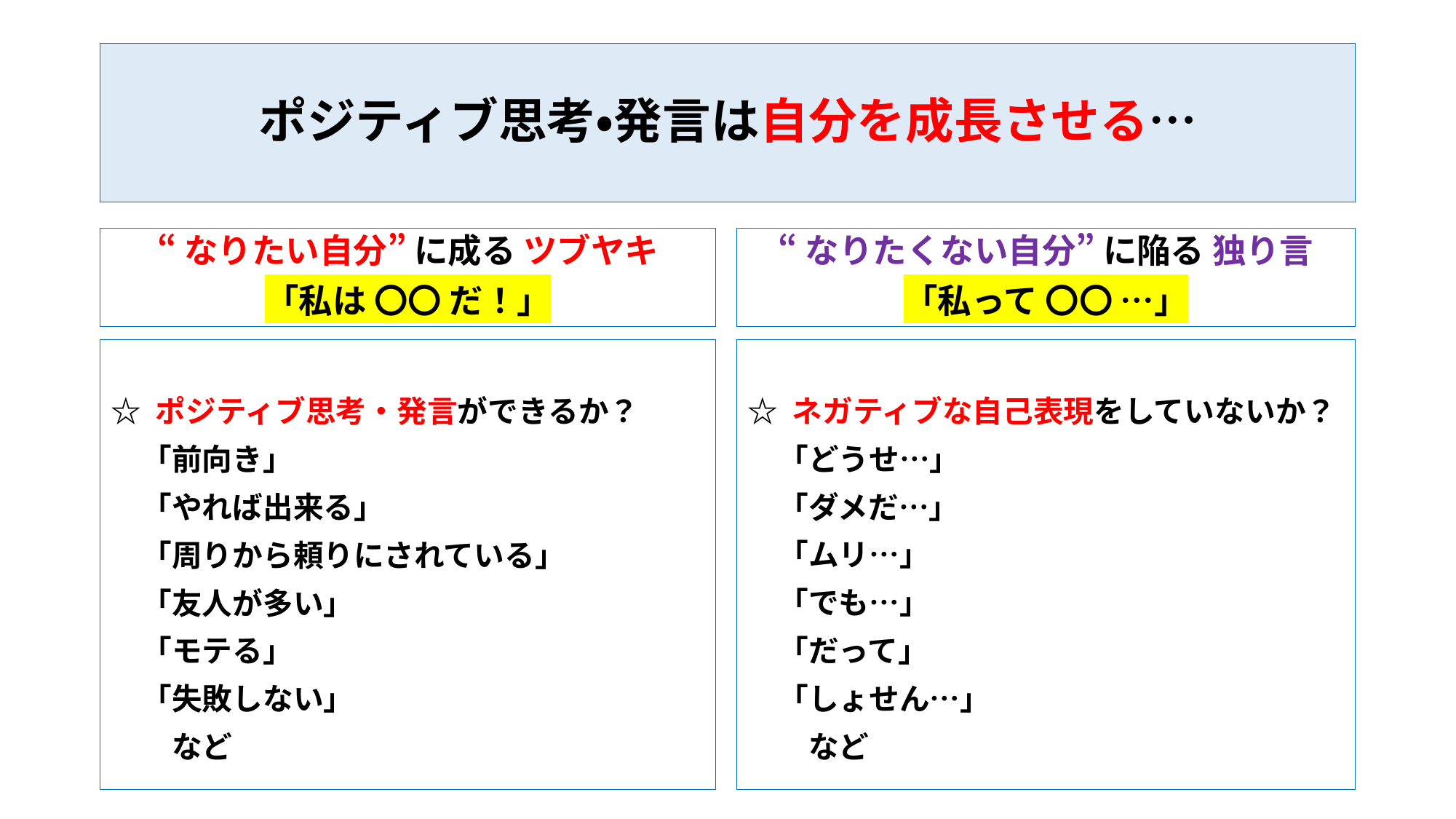

# ポジティブ思考・発言は自分を成長させる…
“なりたくない自分” に陥る 独り言
「私って 〇〇 …」
“なりたい自分” に成る ツブヤキ
「私は 〇〇 だ！」

☆ ネガティブな自己表現をしていないか？
　「どうせ…」
　「ダメだ…」
　「ムリ…」
　「でも…」
　「だって」
　「しょせん…」
　　など

☆ ポジティブ思考・発言ができるか？
　「前向き」
　「やれば出来る」
　「周りから頼りにされている」
　「友人が多い」
　「モテる」
　「失敗しない」
　　など